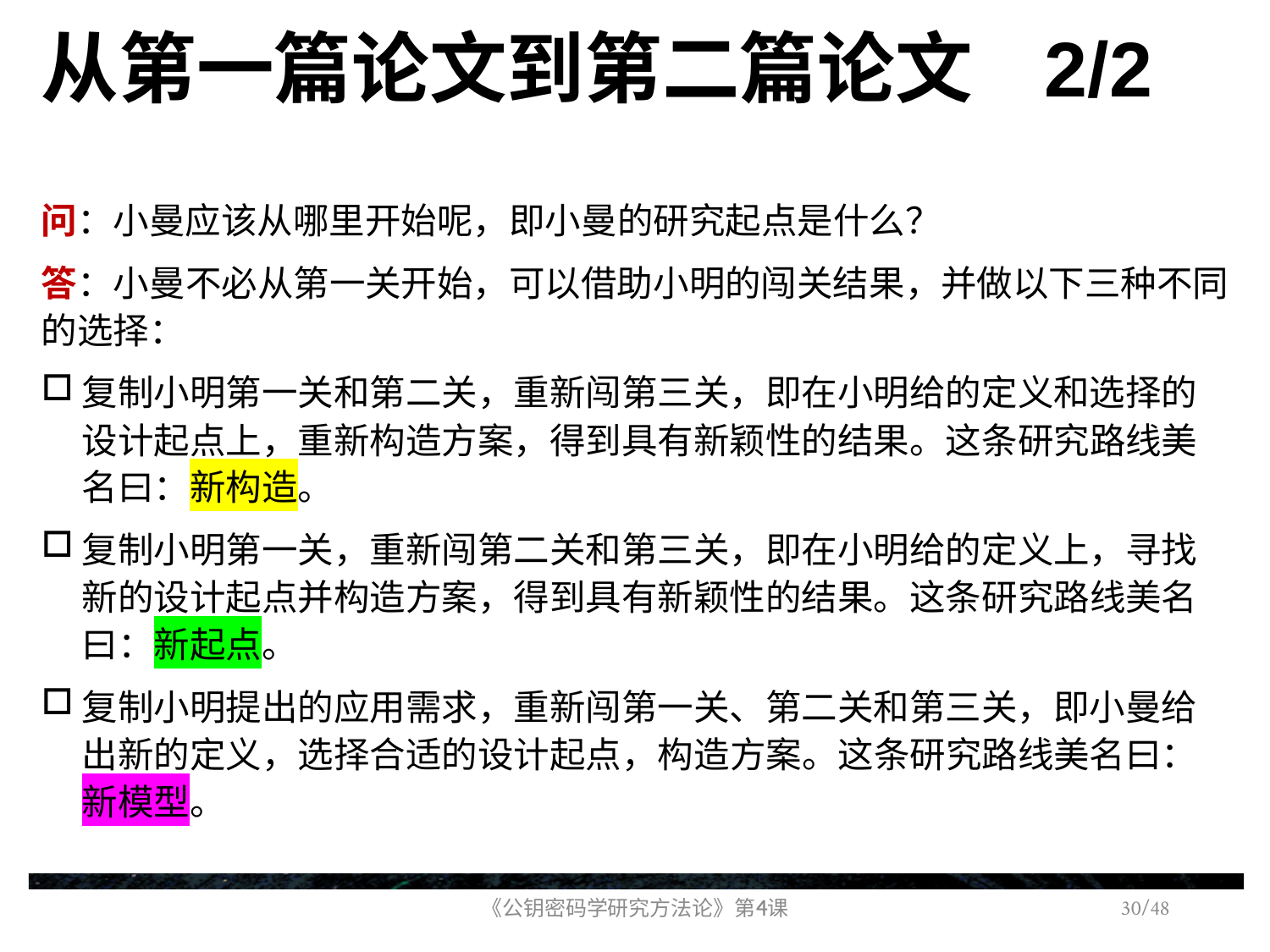

# 从第一篇论文到第二篇论文   2/2
问：小曼应该从哪里开始呢，即小曼的研究起点是什么？
答：小曼不必从第一关开始，可以借助小明的闯关结果，并做以下三种不同的选择：
复制小明第一关和第二关，重新闯第三关，即在小明给的定义和选择的设计起点上，重新构造方案，得到具有新颖性的结果。这条研究路线美名曰：新构造。
复制小明第一关，重新闯第二关和第三关，即在小明给的定义上，寻找新的设计起点并构造方案，得到具有新颖性的结果。这条研究路线美名曰：新起点。
复制小明提出的应用需求，重新闯第一关、第二关和第三关，即小曼给出新的定义，选择合适的设计起点，构造方案。这条研究路线美名曰：新模型。

《公钥密码学研究方法论》第4课
30/48